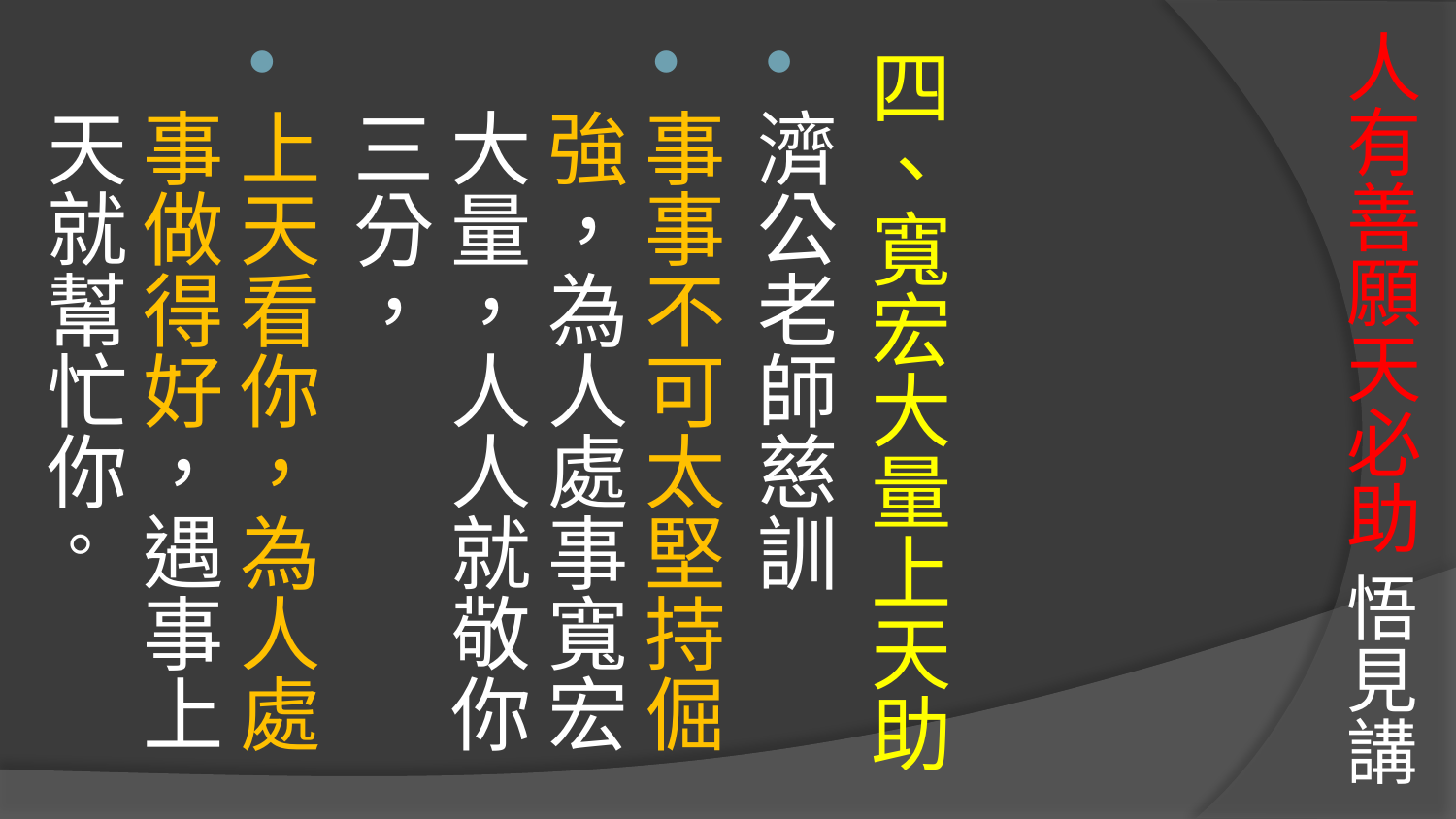

# 人有善願天必助 悟見講
四、寬宏大量上天助
濟公老師慈訓
事事不可太堅持倔強，為人處事寬宏大量，人人就敬你三分，
上天看你，為人處事做得好，遇事上天就幫忙你。